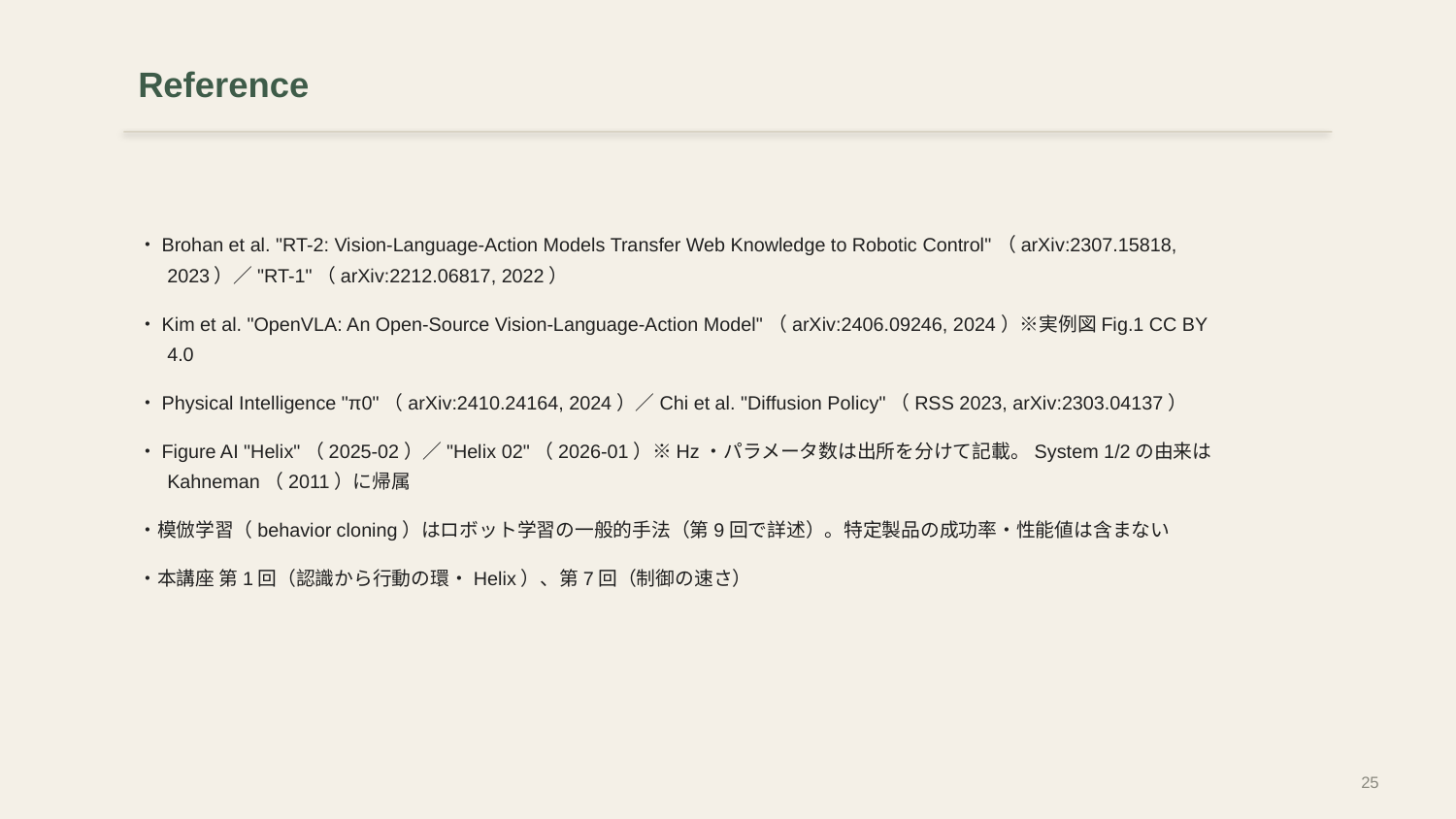

Reference

・Brohan et al. "RT-2: Vision-Language-Action Models Transfer Web Knowledge to Robotic Control"（arXiv:2307.15818, 2023）／"RT-1"（arXiv:2212.06817, 2022）
・Kim et al. "OpenVLA: An Open-Source Vision-Language-Action Model"（arXiv:2406.09246, 2024）※実例図Fig.1 CC BY 4.0
・Physical Intelligence "π0"（arXiv:2410.24164, 2024）／Chi et al. "Diffusion Policy"（RSS 2023, arXiv:2303.04137）
・Figure AI "Helix"（2025-02）／"Helix 02"（2026-01）※Hz・パラメータ数は出所を分けて記載。System 1/2の由来はKahneman（2011）に帰属
・模倣学習（behavior cloning）はロボット学習の一般的手法（第9回で詳述）。特定製品の成功率・性能値は含まない
・本講座 第1回（認識から行動の環・Helix）、第7回（制御の速さ）
25